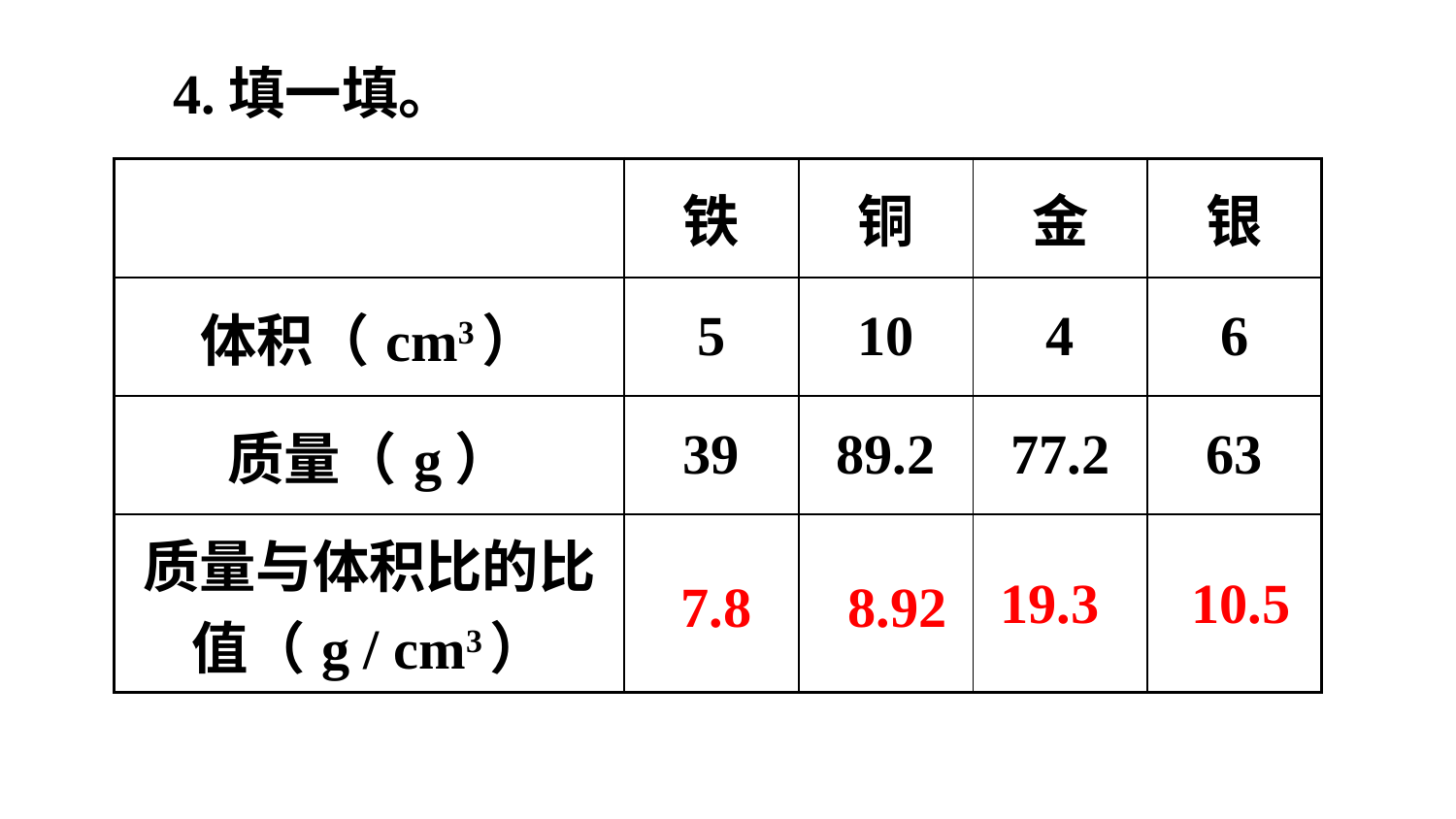

4.填一填。
|  | 铁 | 铜 | 金 | 银 |
| --- | --- | --- | --- | --- |
| 体积（cm3） | 5 | 10 | 4 | 6 |
| 质量（g） | 39 | 89.2 | 77.2 | 63 |
| 质量与体积比的比值（g / cm3） |  |  |  |  |
19.3
10.5
7.8
8.92